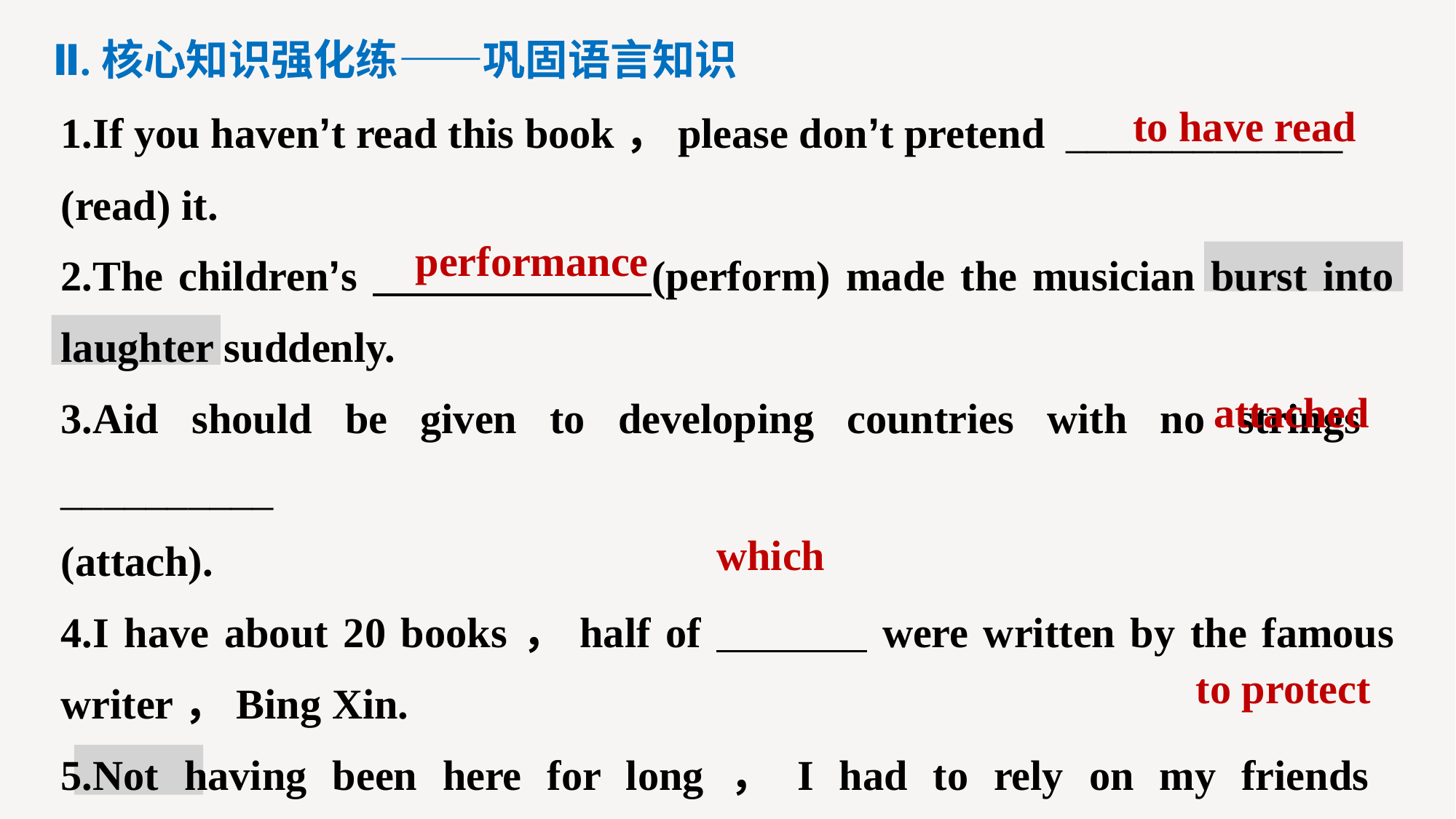

Ⅱ.核心知识强化练——巩固语言知识
1.If you haven’t read this book，please don’t pretend  _____________
(read) it.
2.The children’s                   (perform) made the musician burst into laughter suddenly.
3.Aid should be given to developing countries with no strings  __________
(attach).
4.I have about 20 books，half of            were written by the famous writer，Bing Xin.
5.Not having been here for long，I had to rely on my friends  __________
(protect) myself from being hurt.
to have read
performance

attached
which
to protect